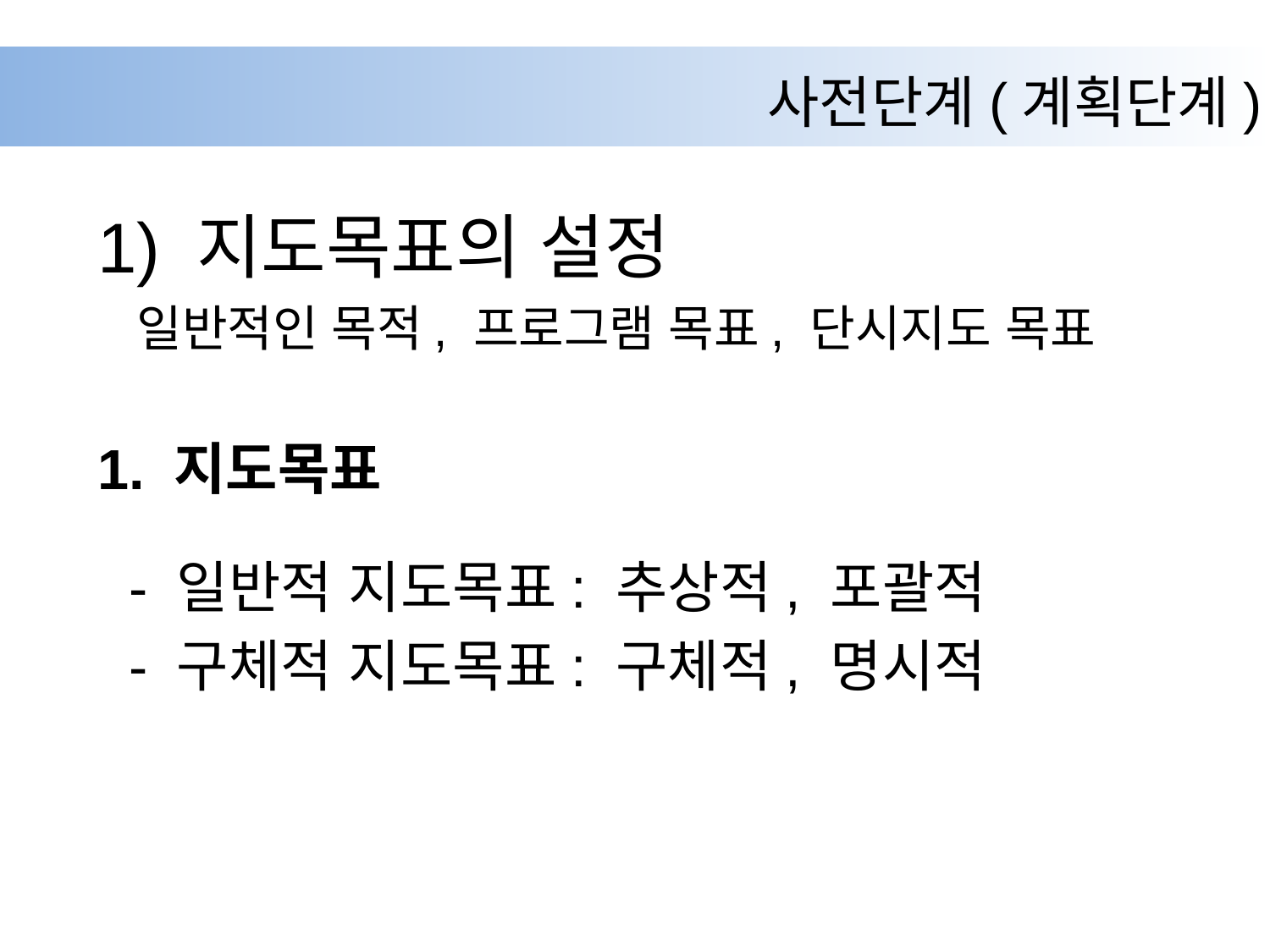

# 사전단계(계획단계)

1) 지도목표의 설정
  일반적인 목적, 프로그램 목표, 단시지도 목표

1. 지도목표

  - 일반적 지도목표: 추상적, 포괄적
  - 구체적 지도목표: 구체적, 명시적